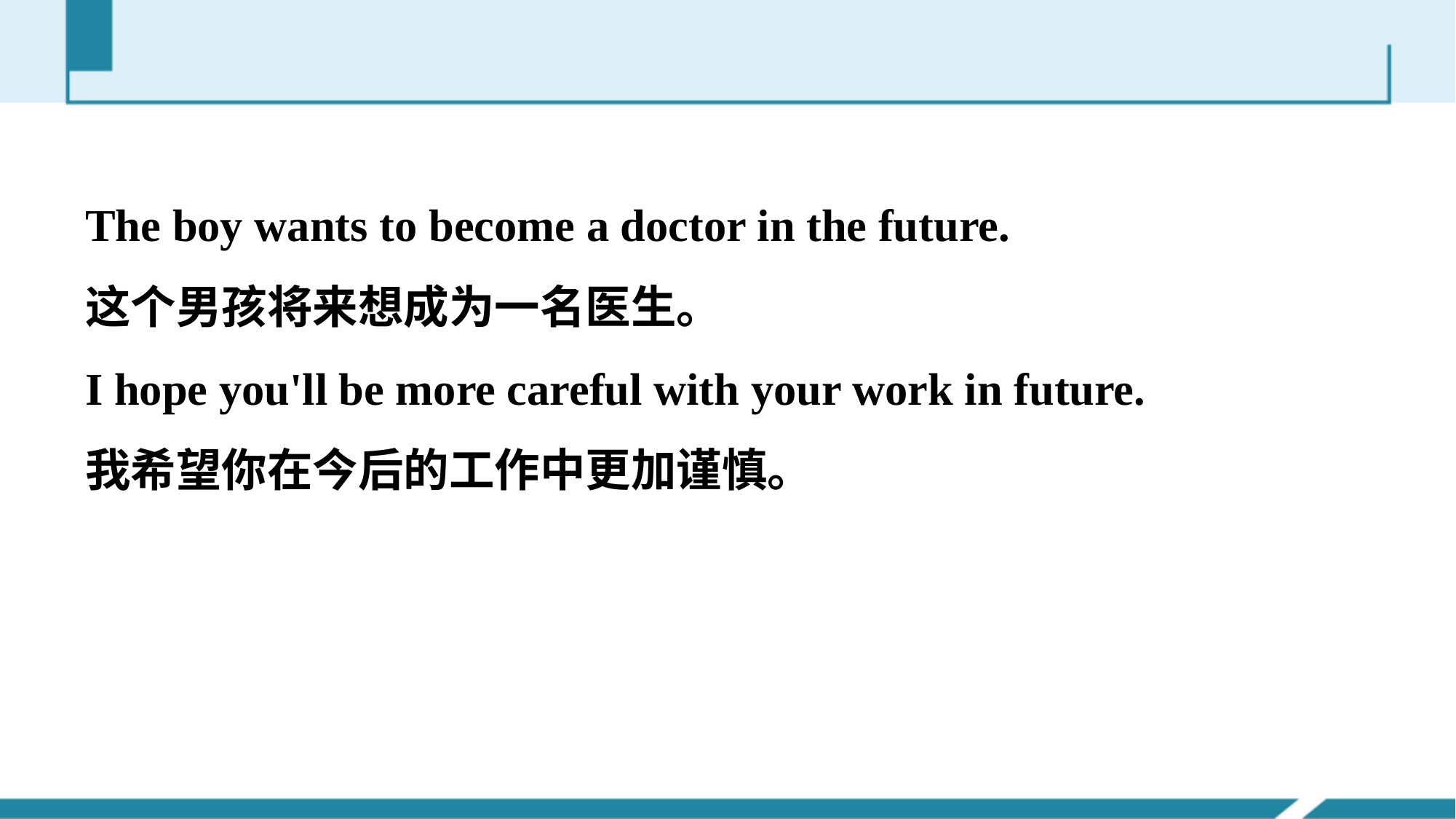

The boy wants to become a doctor in the future.
这个男孩将来想成为一名医生。
I hope you'll be more careful with your work in future.
我希望你在今后的工作中更加谨慎。